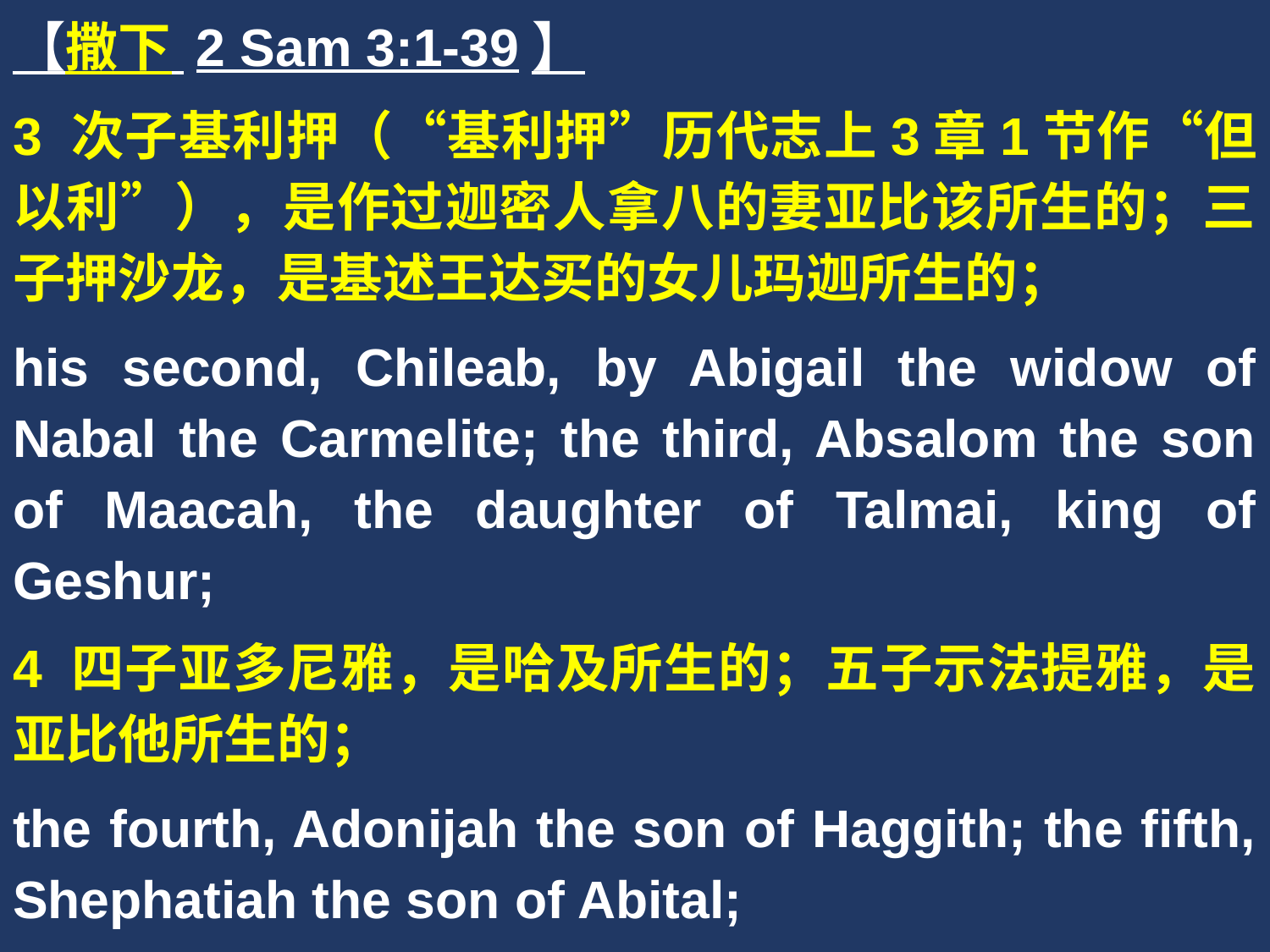

【撒下 2 Sam 3:1-39】
3 次子基利押（“基利押”历代志上3章1节作“但以利”），是作过迦密人拿八的妻亚比该所生的；三子押沙龙，是基述王达买的女儿玛迦所生的；
his second, Chileab, by Abigail the widow of Nabal the Carmelite; the third, Absalom the son of Maacah, the daughter of Talmai, king of Geshur;
4 四子亚多尼雅，是哈及所生的；五子示法提雅，是亚比他所生的；
the fourth, Adonijah the son of Haggith; the fifth, Shephatiah the son of Abital;